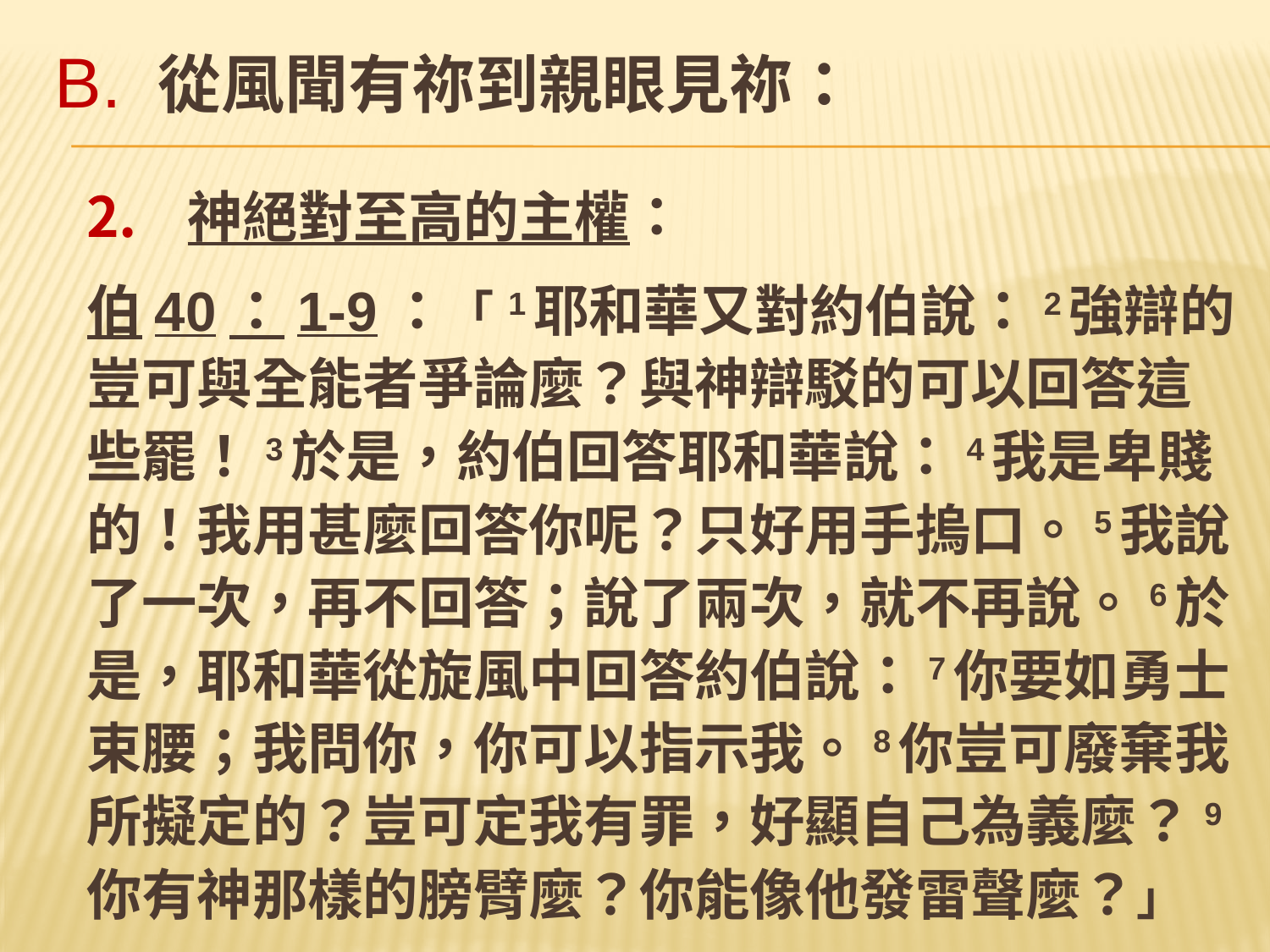

# B. 從風聞有祢到親眼見祢：
神絕對至高的主權：
伯40：1-9：「 1耶和華又對約伯說：2強辯的豈可與全能者爭論麼？與神辯駁的可以回答這些罷！3於是，約伯回答耶和華說：4我是卑賤的！我用甚麼回答你呢？只好用手摀口。5我說了一次，再不回答；說了兩次，就不再說。6於是，耶和華從旋風中回答約伯說：7你要如勇士束腰；我問你，你可以指示我。8你豈可廢棄我所擬定的？豈可定我有罪，好顯自己為義麼？9你有神那樣的膀臂麼？你能像他發雷聲麼？」